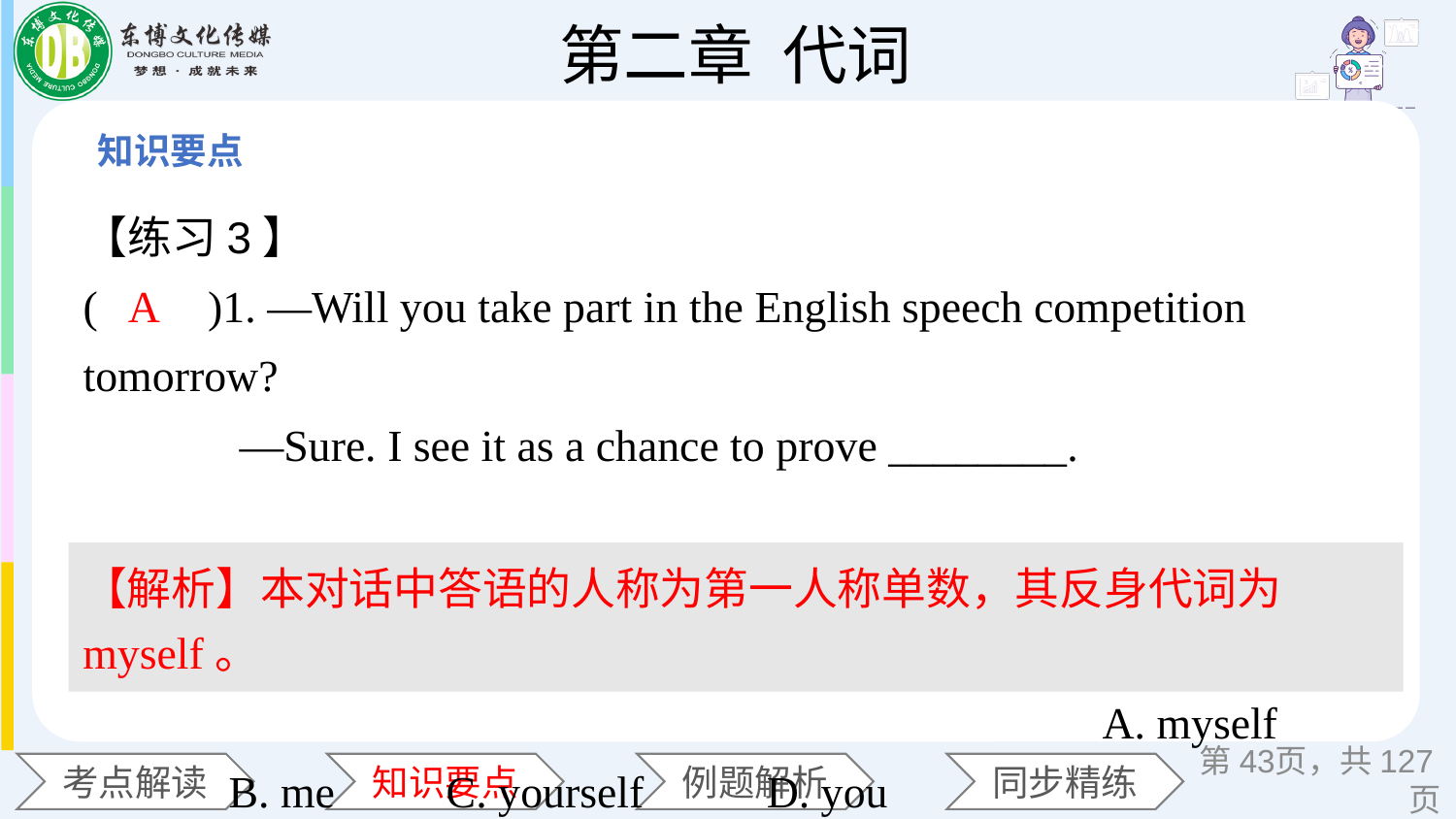

【练习3】
(　　)1. —Will you take part in the English speech competition tomorrow?
              —Sure. I see it as a chance to prove ________. 　　　　　　　　　　　　　　　　　　　　　　　　　　　　　　　　　　　　　　　　　　　　　　　　　　　　　　　　　　　　　　　　　　　　　　　　　　　　　　　　　　　　　　　　　　　　　　　　　　　　　　　　　　　　　　　　　        	A. myself    	B. me          C. yourself           D. you

A
【解析】本对话中答语的人称为第一人称单数，其反身代词为myself。
第43页，共127页